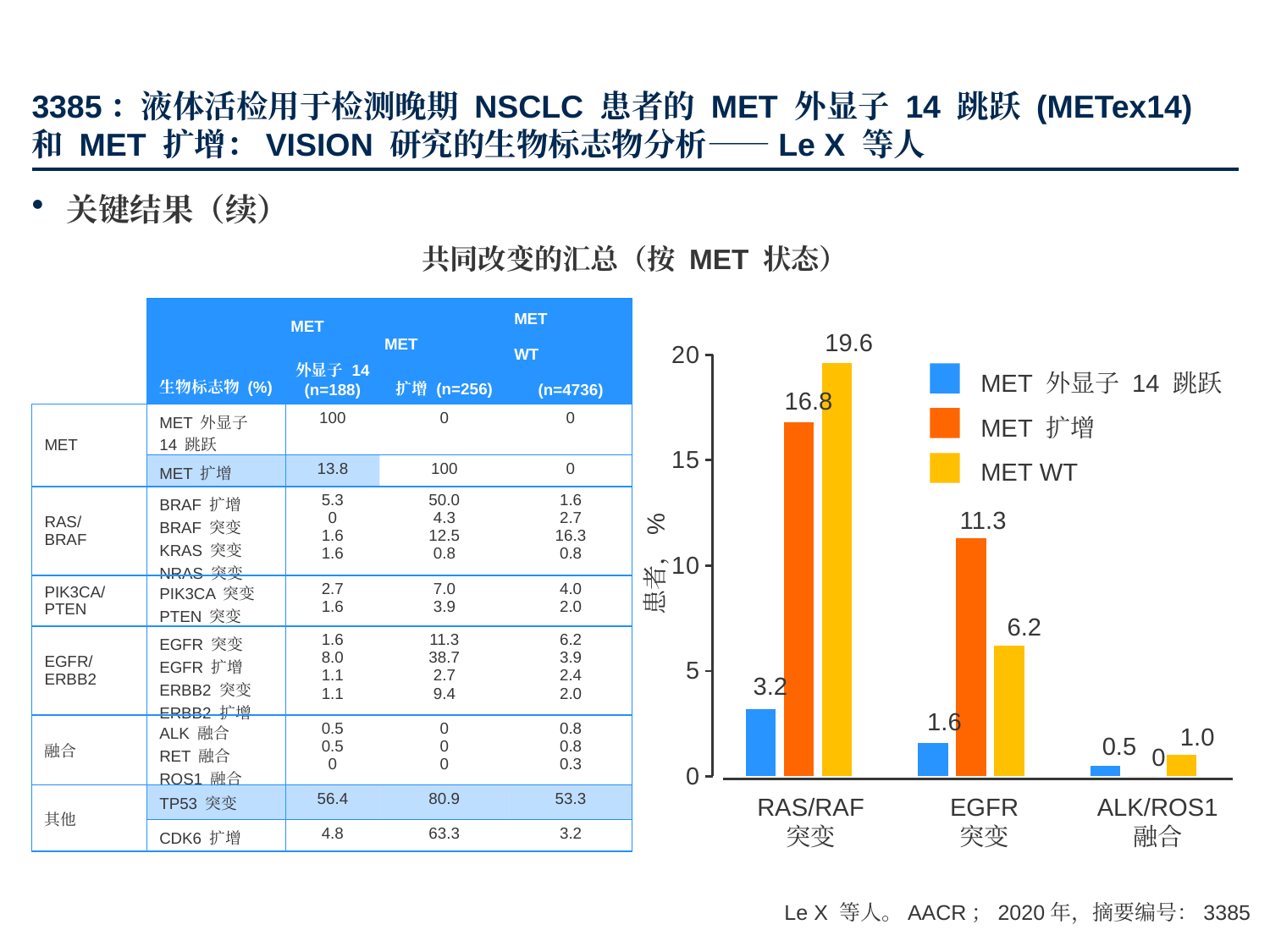

# 3385：液体活检用于检测晚期 NSCLC 患者的 MET 外显子 14 跳跃 (METex14) 和 MET 扩增：VISION 研究的生物标志物分析——Le X 等人
关键结果（续）

共同改变的汇总（按 MET 状态）
|  | 生物标志物 (%) | MET 外显子 14 (n=188) | MET 扩增 (n=256) | MET WT (n=4736) |
| --- | --- | --- | --- | --- |
| MET | MET 外显子 14 跳跃 | 100 | 0 | 0 |
|  | MET 扩增 | 13.8 | 100 | 0 |
| RAS/ BRAF | BRAF 扩增 BRAF 突变 KRAS 突变 NRAS 突变 | 5.3 0 1.6 1.6 | 50.0 4.3 12.5 0.8 | 1.6 2.7 16.3 0.8 |
| PIK3CA/ PTEN | PIK3CA 突变 PTEN 突变 | 2.7 1.6 | 7.0 3.9 | 4.0 2.0 |
| EGFR/ ERBB2 | EGFR 突变 EGFR 扩增 ERBB2 突变 ERBB2 扩增 | 1.6 8.0 1.1 1.1 | 11.3 38.7 2.7 9.4 | 6.2 3.9 2.4 2.0 |
| 融合 | ALK 融合 RET 融合 ROS1 融合 | 0.5 0.5 0 | 0 0 0 | 0.8 0.8 0.3 |
| 其他 | TP53 突变 | 56.4 | 80.9 | 53.3 |
|  | CDK6 扩增 | 4.8 | 63.3 | 3.2 |
19.6

### Chart

| Category | Column2 | Column3 | Column4 |
|---|---|---|---|
| Category 1 | 3.2 | 16.8 | 19.6 |
| Category 2 | 1.6 | 11.3 | 6.2 |
| Category 3 | 0.5 | 0.0 | 1.0 |
MET 外显子 14 跳跃
MET 扩增
MET WT

16.8

11.3
患者，%
6.2
3.2
1.6
1.0
0.5
0
RAS/RAF
突变
EGFR
突变
ALK/ROS1
融合
Le X 等人。AACR；2020年，摘要编号：3385